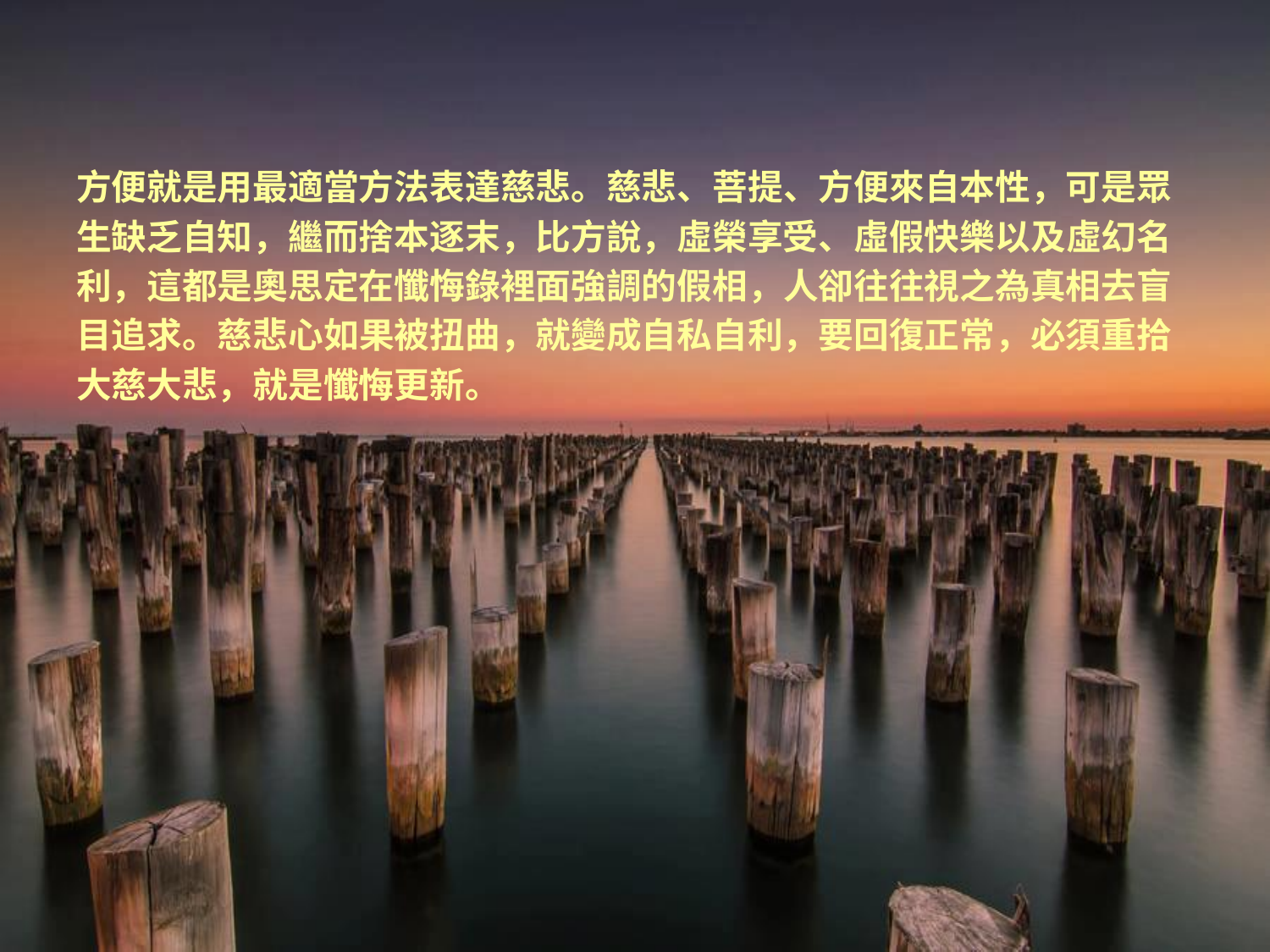

方便就是用最適當方法表達慈悲。慈悲、菩提、方便來自本性，可是眾
生缺乏自知，繼而捨本逐末，比方說，虛榮享受、虛假快樂以及虛幻名
利，這都是奧思定在懺悔錄裡面強調的假相，人卻往往視之為真相去盲
目追求。慈悲心如果被扭曲，就變成自私自利，要回復正常，必須重拾
大慈大悲，就是懺悔更新。